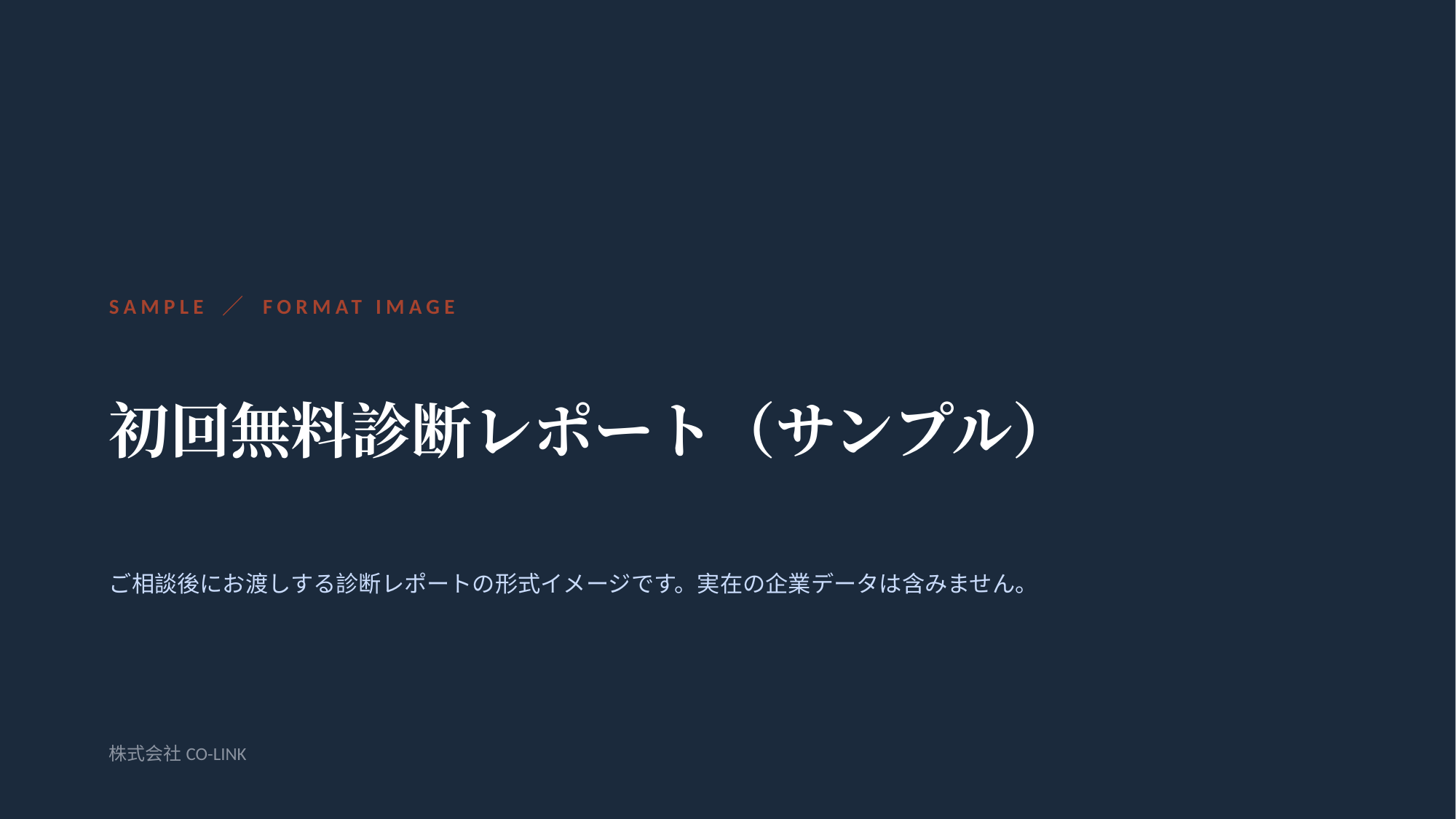

SAMPLE ／ FORMAT IMAGE
初回無料診断レポート（サンプル）
ご相談後にお渡しする診断レポートの形式イメージです。実在の企業データは含みません。
株式会社CO-LINK